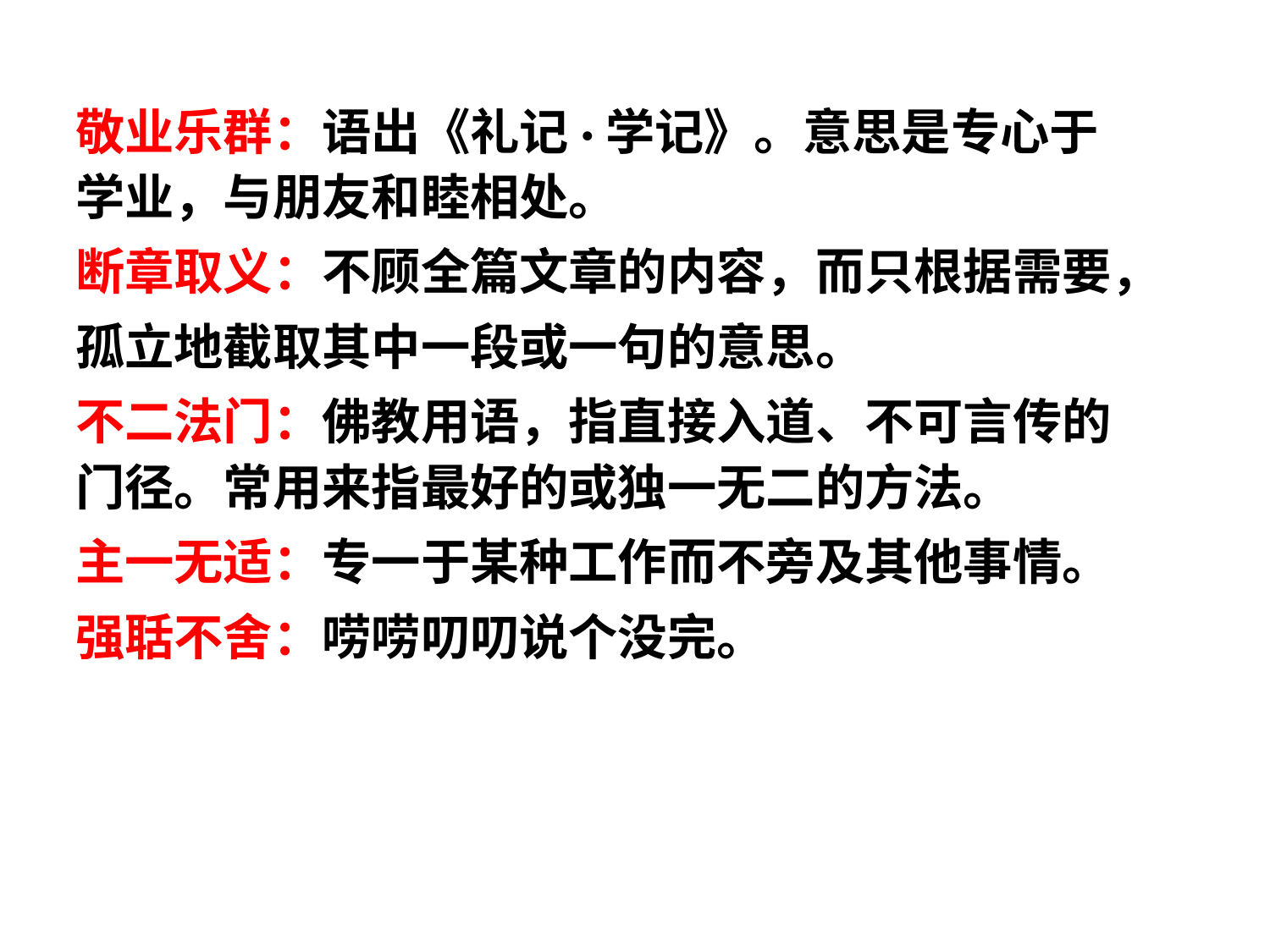

敬业乐群：语出《礼记·学记》。意思是专心于学业，与朋友和睦相处。
断章取义：不顾全篇文章的内容，而只根据需要，
孤立地截取其中一段或一句的意思。
不二法门：佛教用语，指直接入道、不可言传的门径。常用来指最好的或独一无二的方法。
主一无适：专一于某种工作而不旁及其他事情。
强聒不舍：唠唠叨叨说个没完。